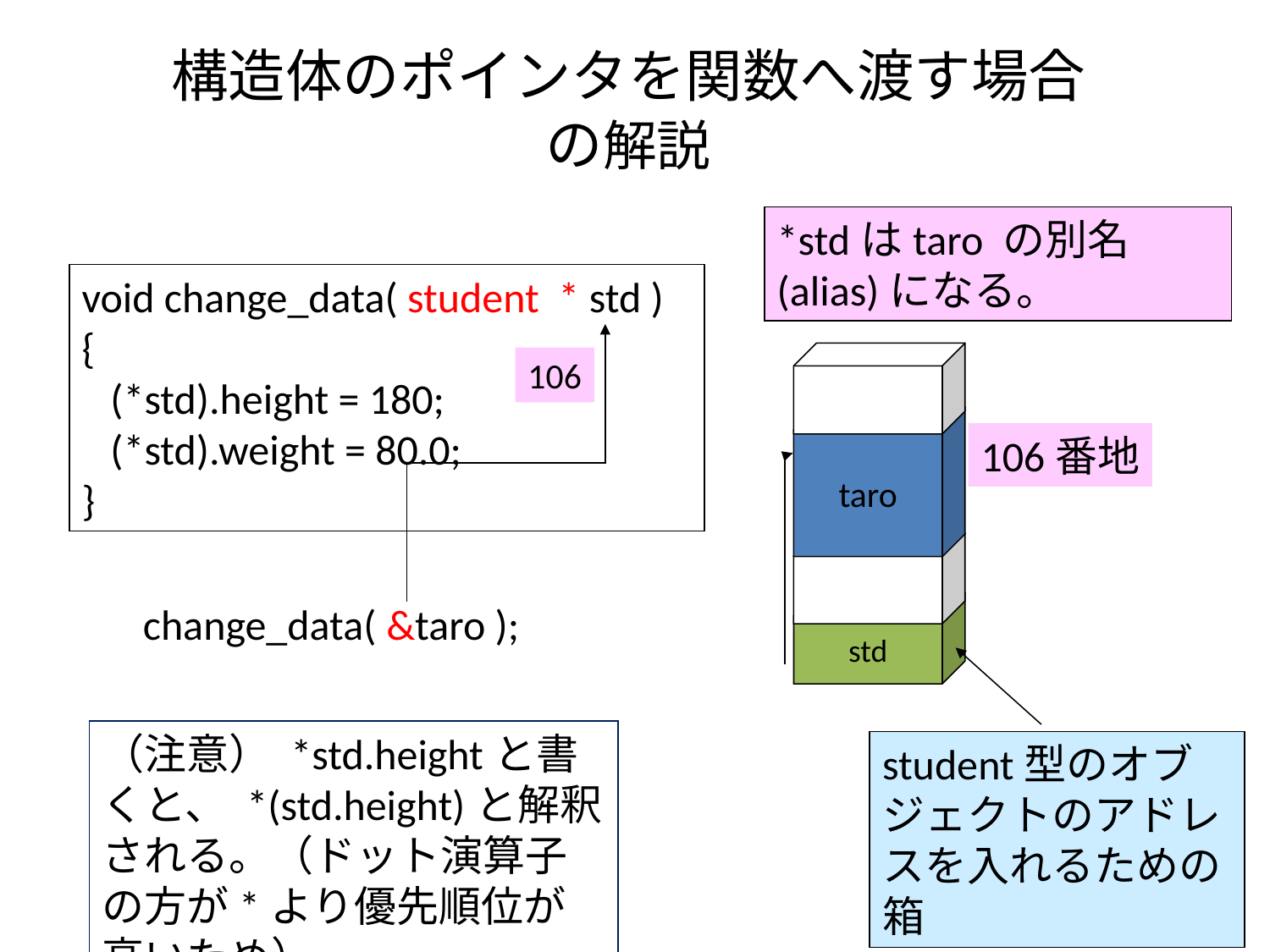

# 構造体のポインタを関数へ渡す場合 の解説
*stdはtaro の別名(alias)になる。
void change_data( student  * std )
{
   (*std).height = 180;
   (*std).weight = 80.0;
}

106
taro
106番地

change_data( &taro );
std

（注意） *std.heightと書くと、 *(std.height)と解釈される。（ドット演算子の方が*より優先順位が高いため）
student型のオブジェクトのアドレスを入れるための箱